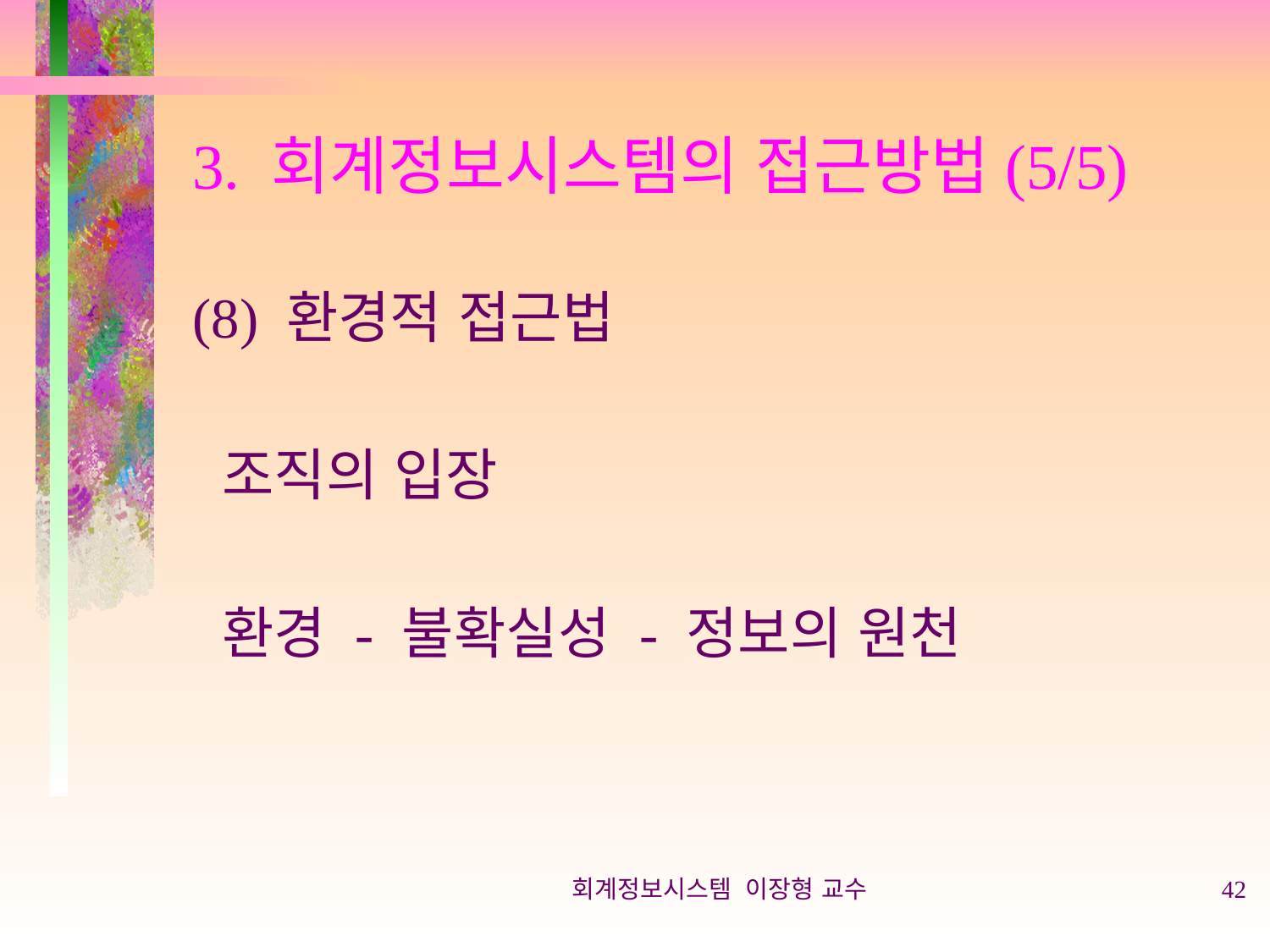

# 3. 회계정보시스템의 접근방법(5/5)
(8) 환경적 접근법

 조직의 입장

 환경 - 불확실성 - 정보의 원천
회계정보시스템  이장형 교수
42